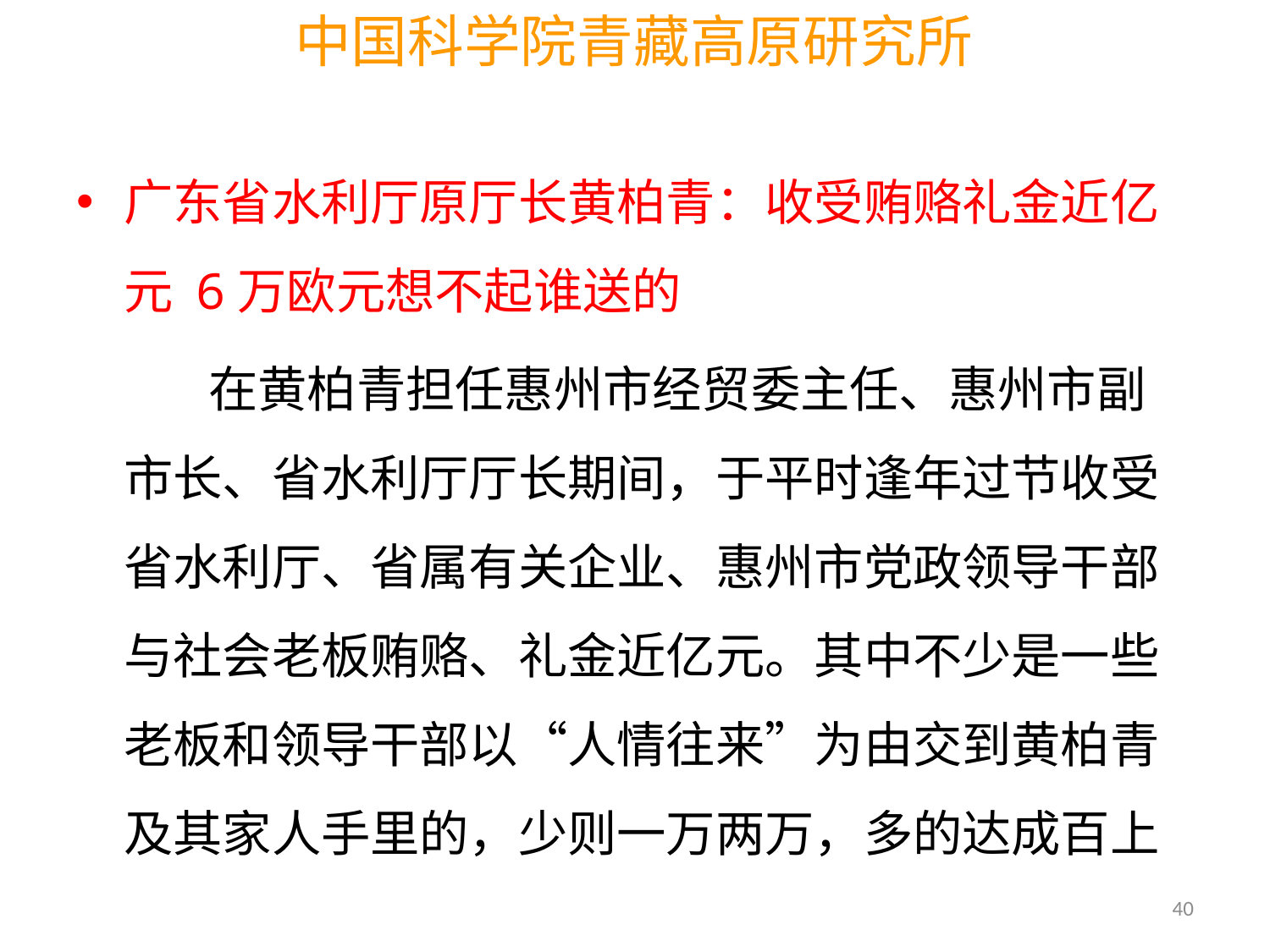

广东省水利厅原厅长黄柏青：收受贿赂礼金近亿元 6万欧元想不起谁送的
  　　在黄柏青担任惠州市经贸委主任、惠州市副市长、省水利厅厅长期间，于平时逢年过节收受省水利厅、省属有关企业、惠州市党政领导干部与社会老板贿赂、礼金近亿元。其中不少是一些老板和领导干部以“人情往来”为由交到黄柏青及其家人手里的，少则一万两万，多的达成百上
40